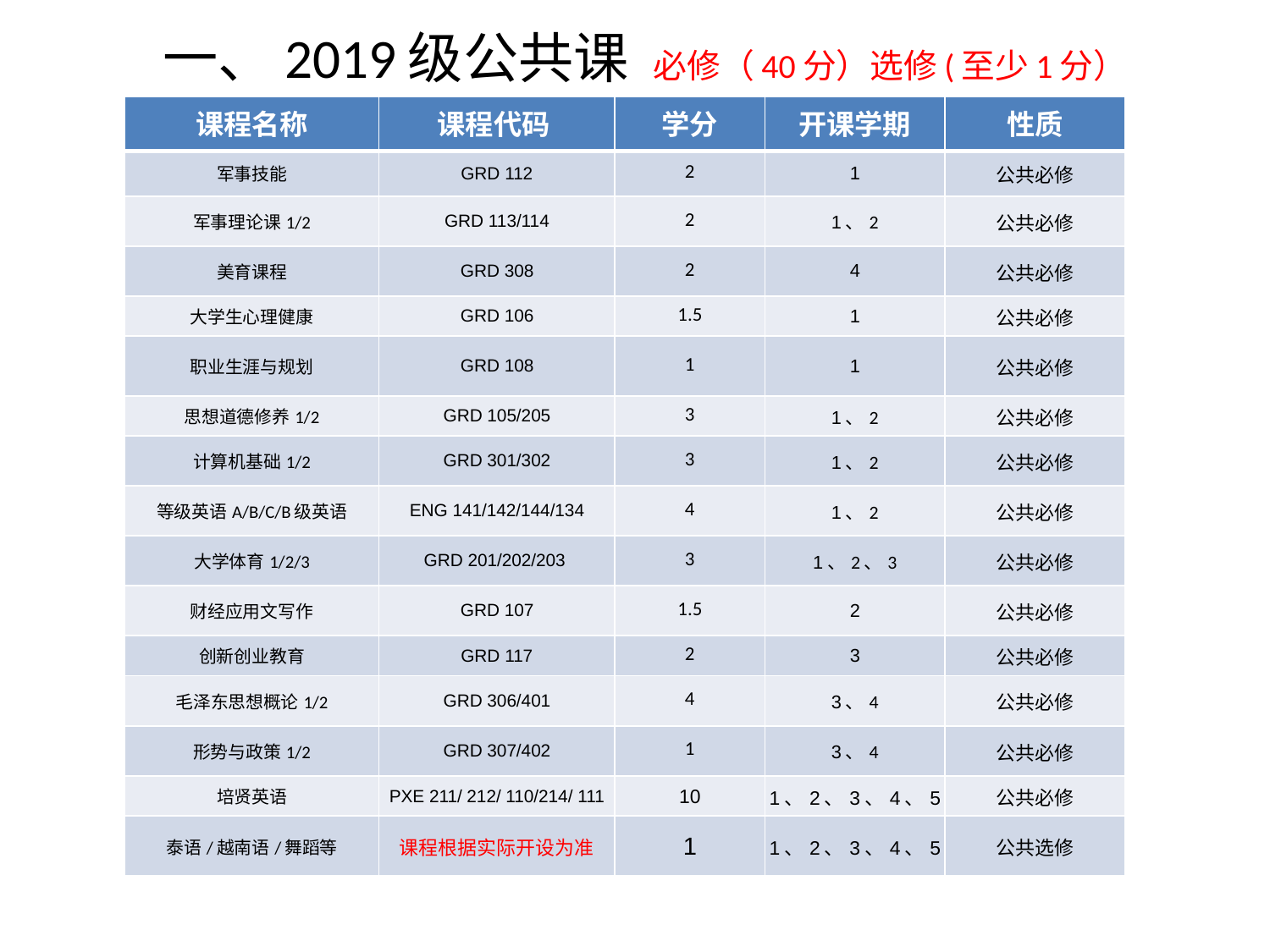

# 一、2019级公共课  必修（40分）选修(至少1分）
| 课程名称 | 课程代码 | 学分 | 开课学期 | 性质 |
| --- | --- | --- | --- | --- |
| 军事技能 | GRD 112 | 2 | 1 | 公共必修 |
| 军事理论课1/2 | GRD 113/114 | 2 | 1、2 | 公共必修 |
| 美育课程 | GRD 308 | 2 | 4 | 公共必修 |
| 大学生心理健康 | GRD 106 | 1.5 | 1 | 公共必修 |
| 职业生涯与规划 | GRD 108 | 1 | 1 | 公共必修 |
| 思想道德修养1/2 | GRD 105/205 | 3 | 1、2 | 公共必修 |
| 计算机基础1/2 | GRD 301/302 | 3 | 1、2 | 公共必修 |
| 等级英语A/B/C/B级英语 | ENG 141/142/144/134 | 4 | 1、2 | 公共必修 |
| 大学体育1/2/3 | GRD 201/202/203 | 3 | 1、2、3 | 公共必修 |
| 财经应用文写作 | GRD 107 | 1.5 | 2 | 公共必修 |
| 创新创业教育 | GRD 117 | 2 | 3 | 公共必修 |
| 毛泽东思想概论1/2 | GRD 306/401 | 4 | 3、4 | 公共必修 |
| 形势与政策1/2 | GRD 307/402 | 1 | 3、4 | 公共必修 |
| 培贤英语 | PXE 211/ 212/ 110/214/ 111 | 10 | 1、2、3、4、5 | 公共必修 |
| 泰语/越南语/舞蹈等 | 课程根据实际开设为准 | 1 | 1、2、3、4、5 | 公共选修 |